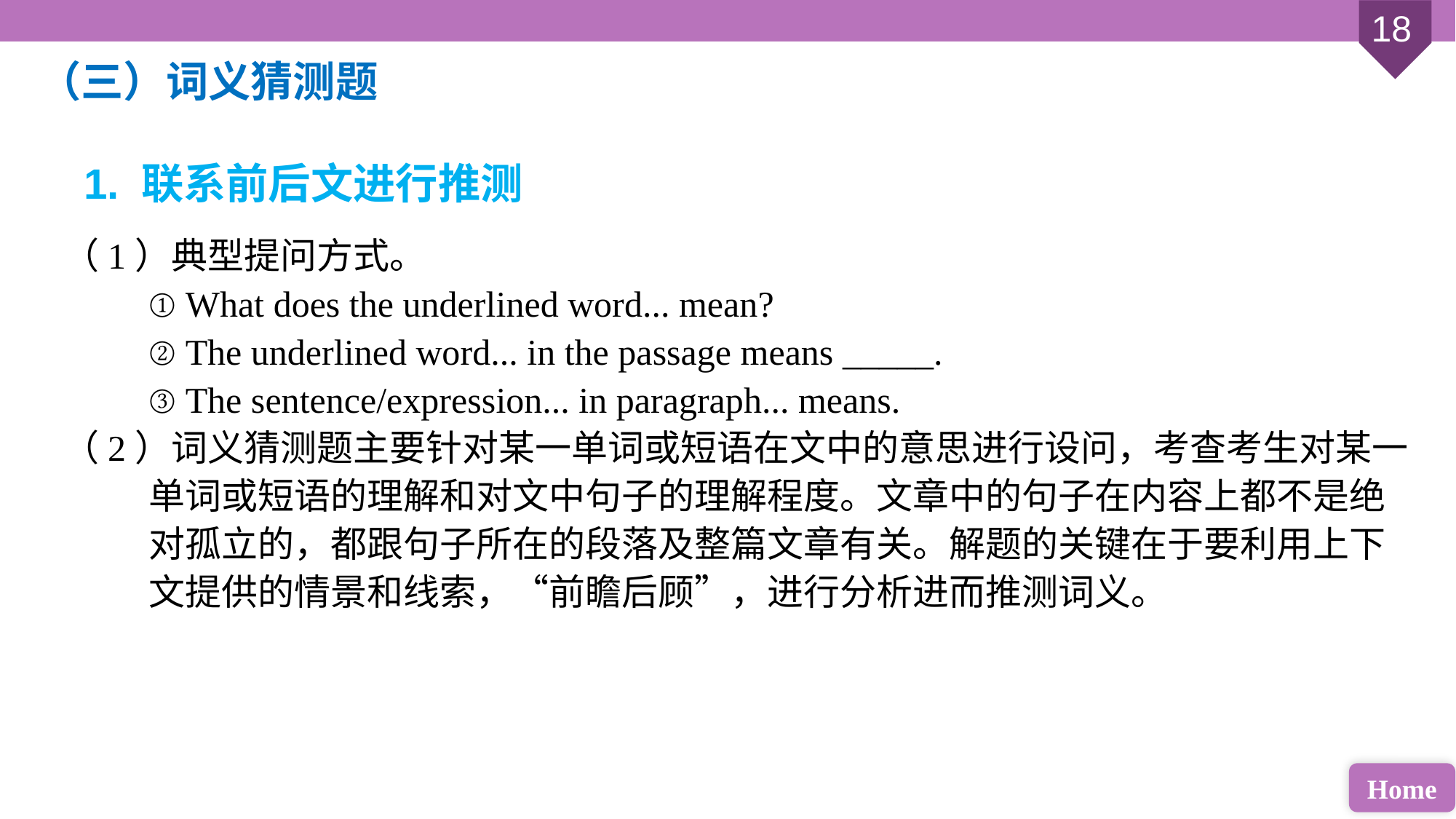

（三）词义猜测题
1. 联系前后文进行推测

（1）典型提问方式。
① What does the underlined word... mean?
② The underlined word... in the passage means _____.
③ The sentence/expression... in paragraph... means.
（2）词义猜测题主要针对某一单词或短语在文中的意思进行设问，考查考生对某一单词或短语的理解和对文中句子的理解程度。文章中的句子在内容上都不是绝对孤立的，都跟句子所在的段落及整篇文章有关。解题的关键在于要利用上下文提供的情景和线索，“前瞻后顾”，进行分析进而推测词义。